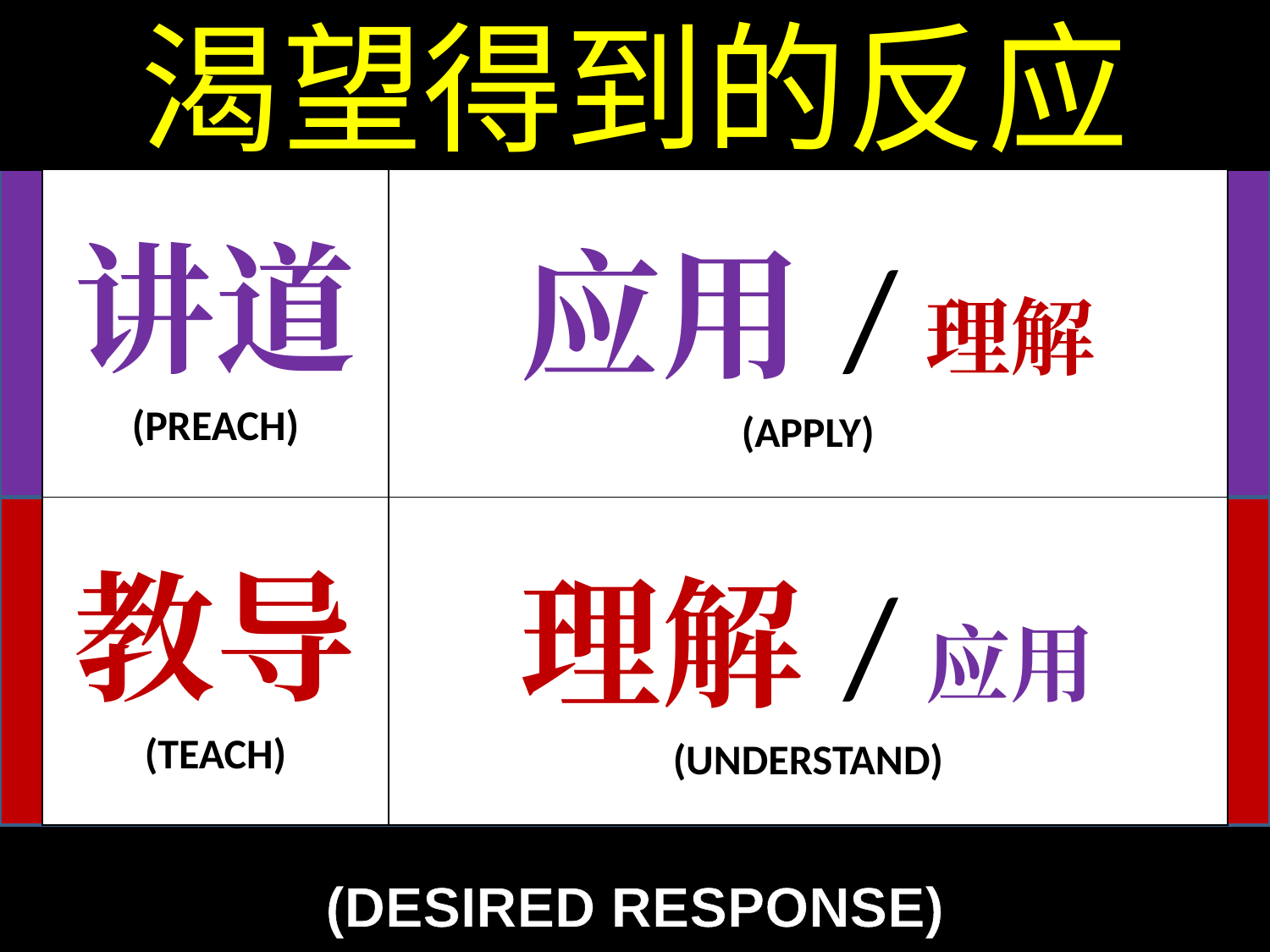

渴望得到的反应

| 讲道 (PREACH) | 应用/理解 (APPLY) |
| --- | --- |
| 教导 (TEACH) | 理解/应用 (UNDERSTAND) |

(DESIRED RESPONSE)